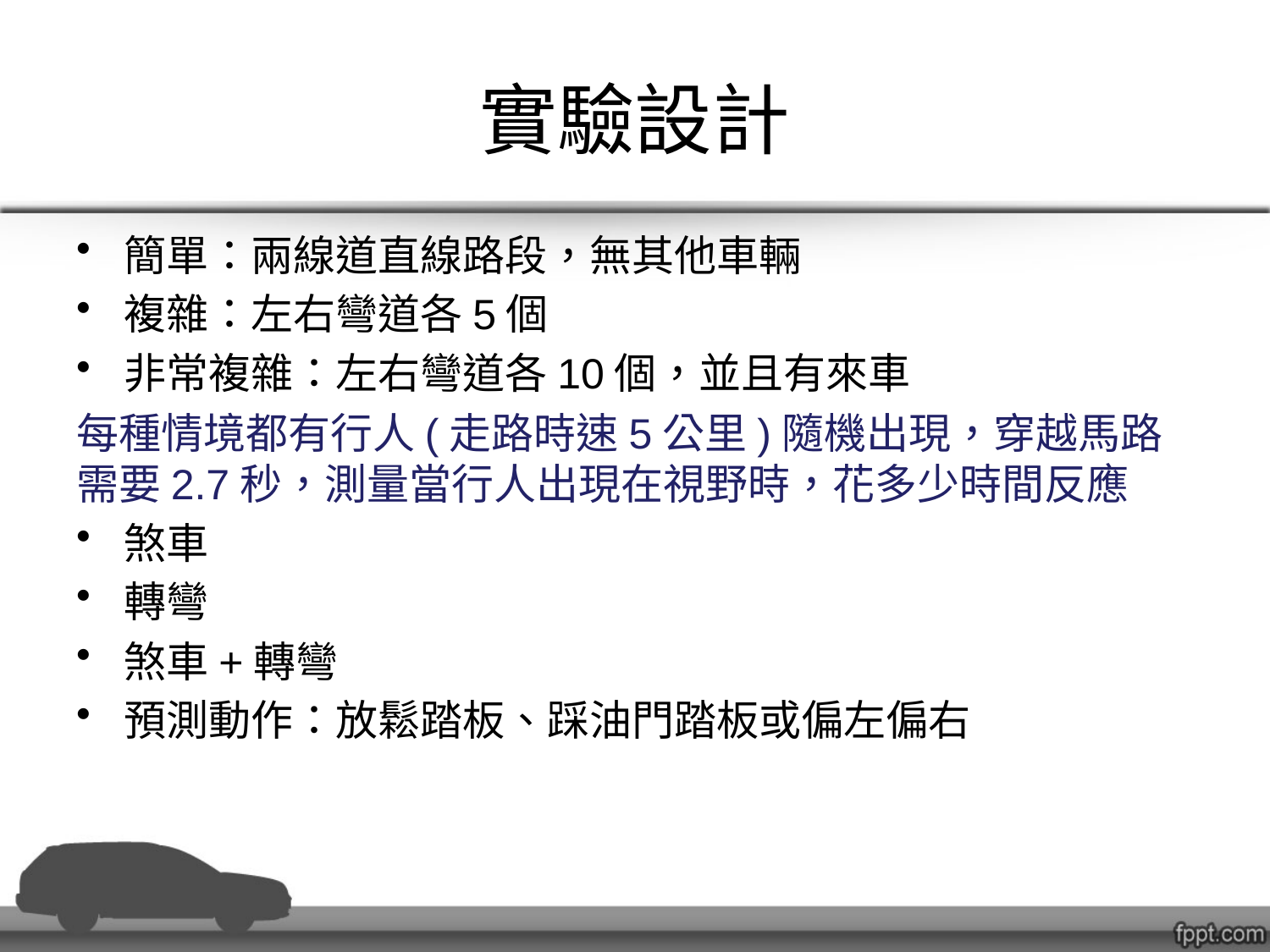

# 實驗設計
簡單：兩線道直線路段，無其他車輛
複雜：左右彎道各5個
非常複雜：左右彎道各10個，並且有來車
每種情境都有行人(走路時速5公里)隨機出現，穿越馬路需要2.7秒，測量當行人出現在視野時，花多少時間反應
煞車
轉彎
煞車+轉彎
預測動作：放鬆踏板、踩油門踏板或偏左偏右